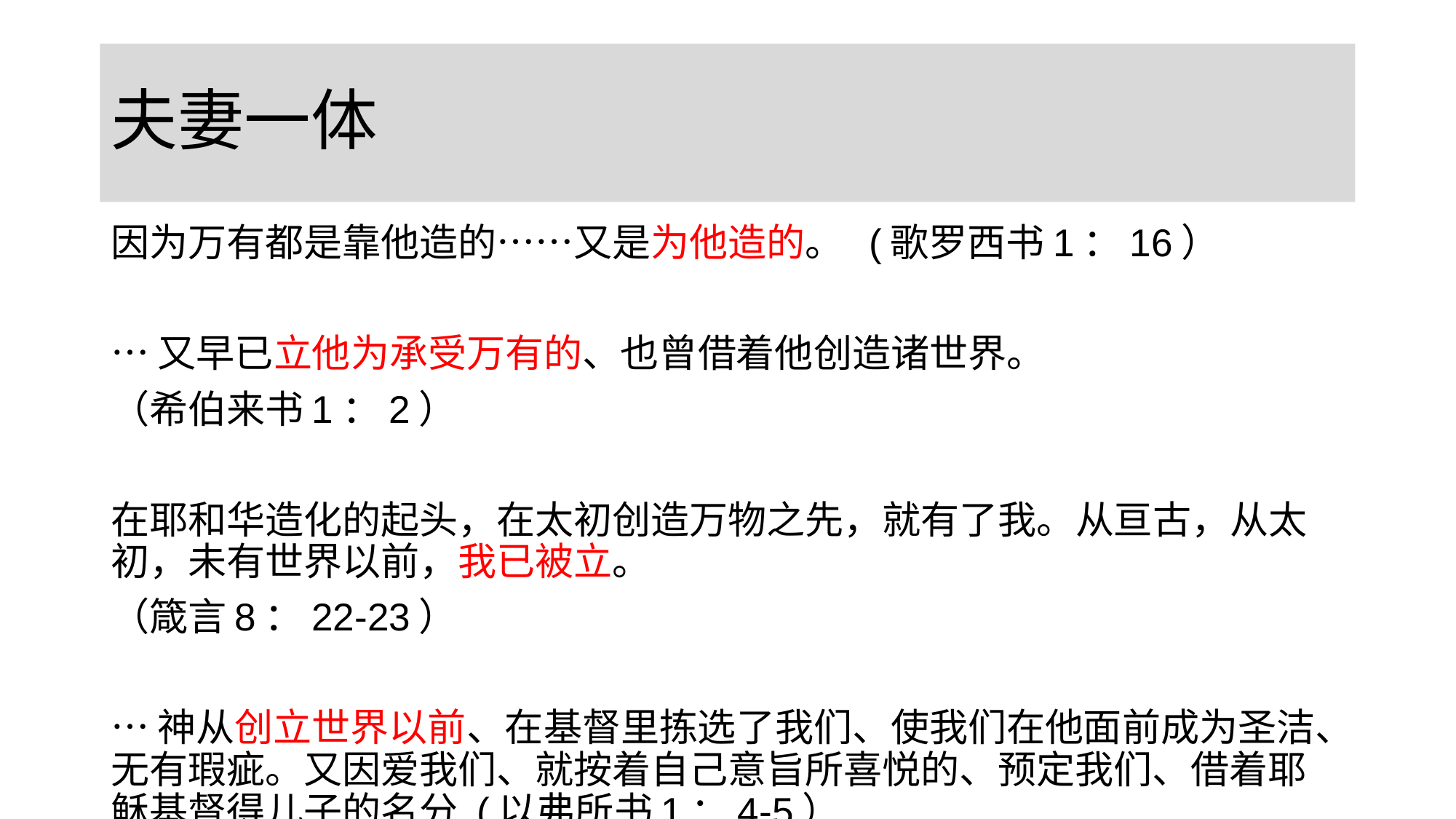

# 夫妻一体
因为万有都是靠他造的……又是为他造的。  (歌罗西书1：16）

…又早已立他为承受万有的、也曾借着他创造诸世界。
（希伯来书1：2）

在耶和华造化的起头，在太初创造万物之先，就有了我。从亘古，从太初，未有世界以前，我已被立。
（箴言8：22-23）

…神从创立世界以前、在基督里拣选了我们、使我们在他面前成为圣洁、无有瑕疵。又因爱我们、就按着自己意旨所喜悦的、预定我们、借着耶稣基督得儿子的名分.(以弗所书1：4-5）